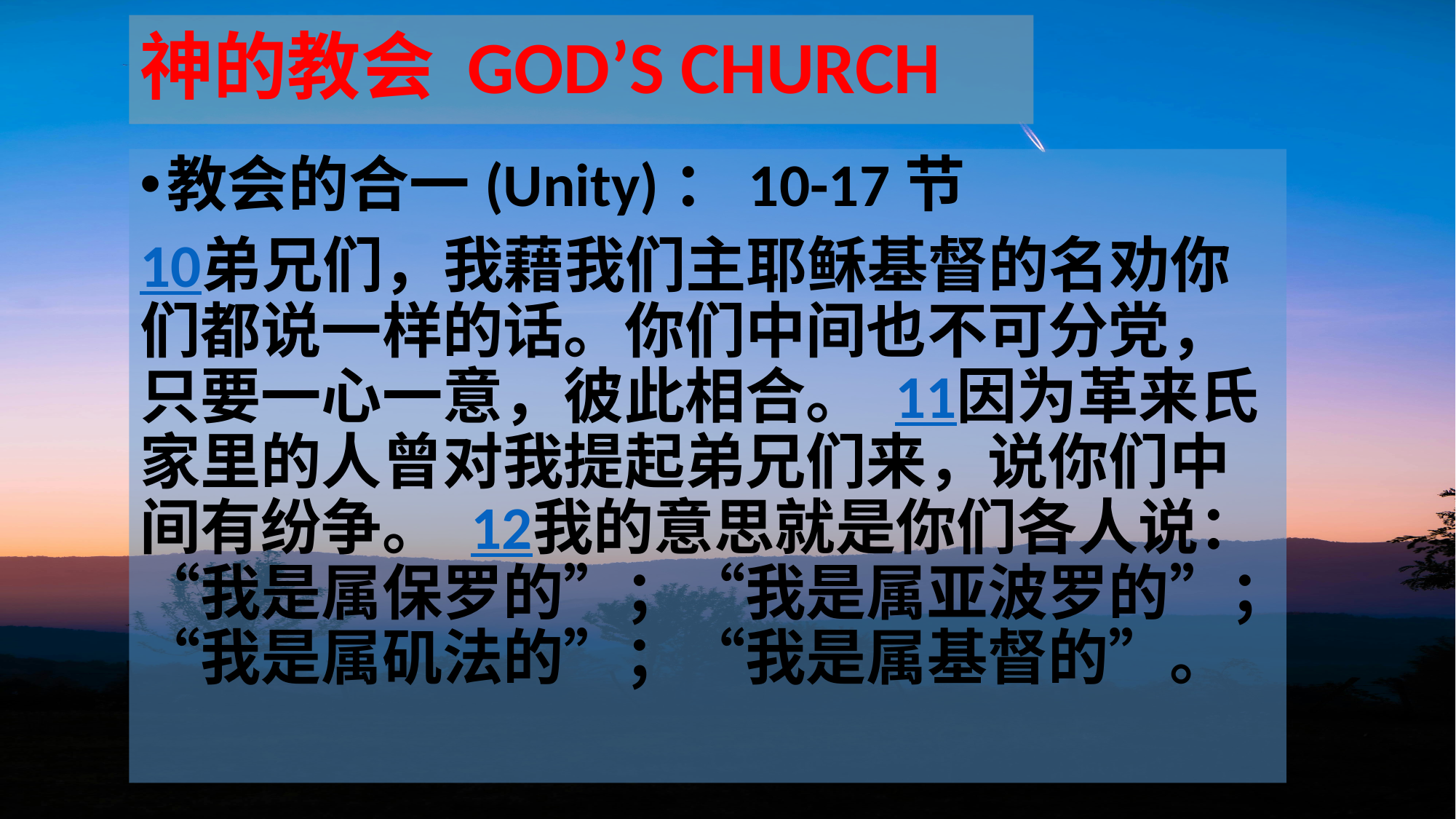

# 神的教会 GOD’S CHURCH
教会的合一(Unity)：10-17节
10弟兄们，我藉我们主耶稣基督的名劝你们都说一样的话。你们中间也不可分党，只要一心一意，彼此相合。 11因为革来氏家里的人曾对我提起弟兄们来，说你们中间有纷争。 12我的意思就是你们各人说：“我是属保罗的”；“我是属亚波罗的”；“我是属矶法的”；“我是属基督的”。